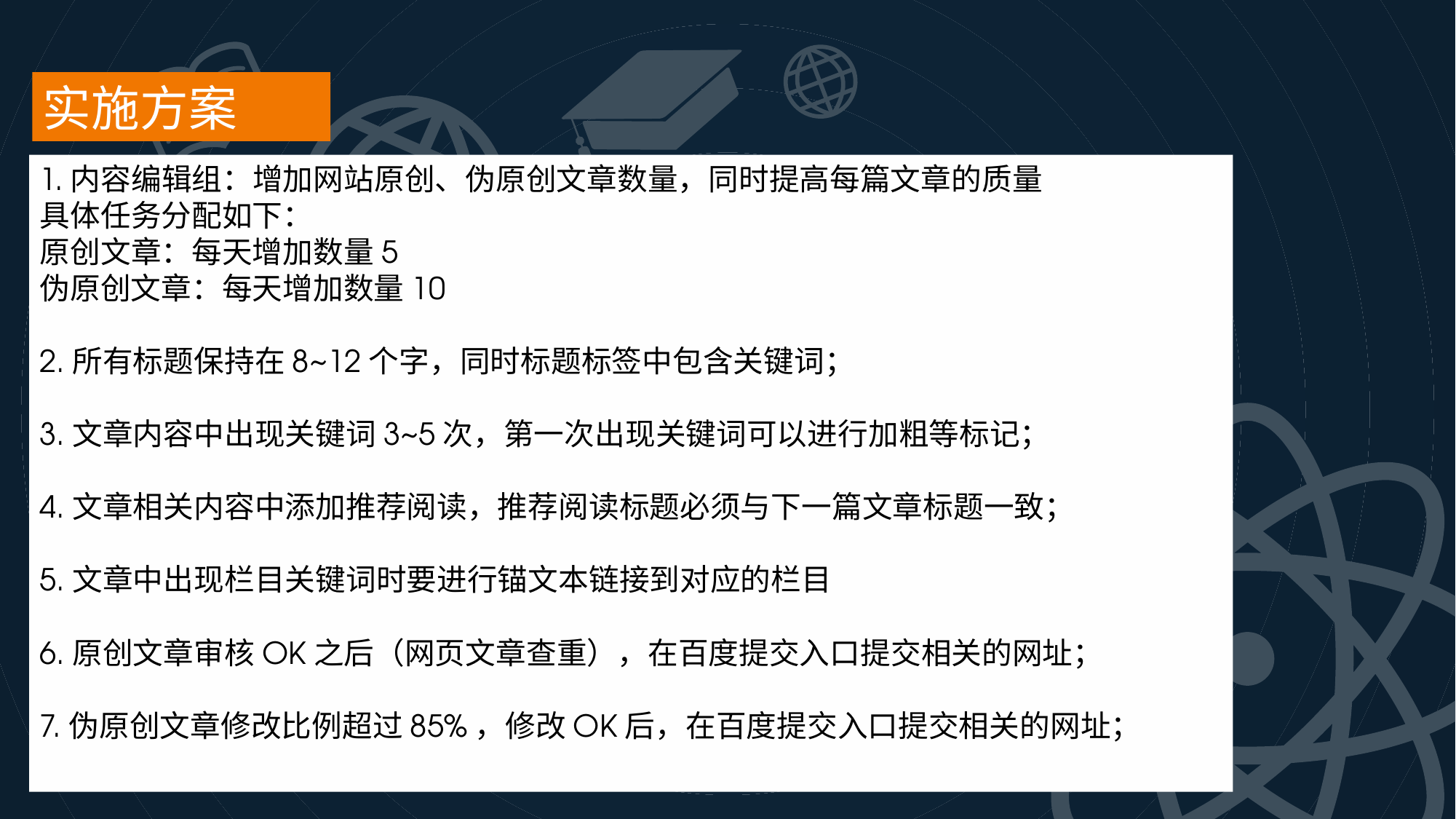

实施方案
1.内容编辑组：增加网站原创、伪原创文章数量，同时提高每篇文章的质量
具体任务分配如下：
原创文章：每天增加数量5
伪原创文章：每天增加数量10

2.所有标题保持在8~12个字，同时标题标签中包含关键词；

3.文章内容中出现关键词3~5次，第一次出现关键词可以进行加粗等标记；

4.文章相关内容中添加推荐阅读，推荐阅读标题必须与下一篇文章标题一致；

5.文章中出现栏目关键词时要进行锚文本链接到对应的栏目

6.原创文章审核OK之后（网页文章查重），在百度提交入口提交相关的网址；

7.伪原创文章修改比例超过85%，修改OK后，在百度提交入口提交相关的网址；